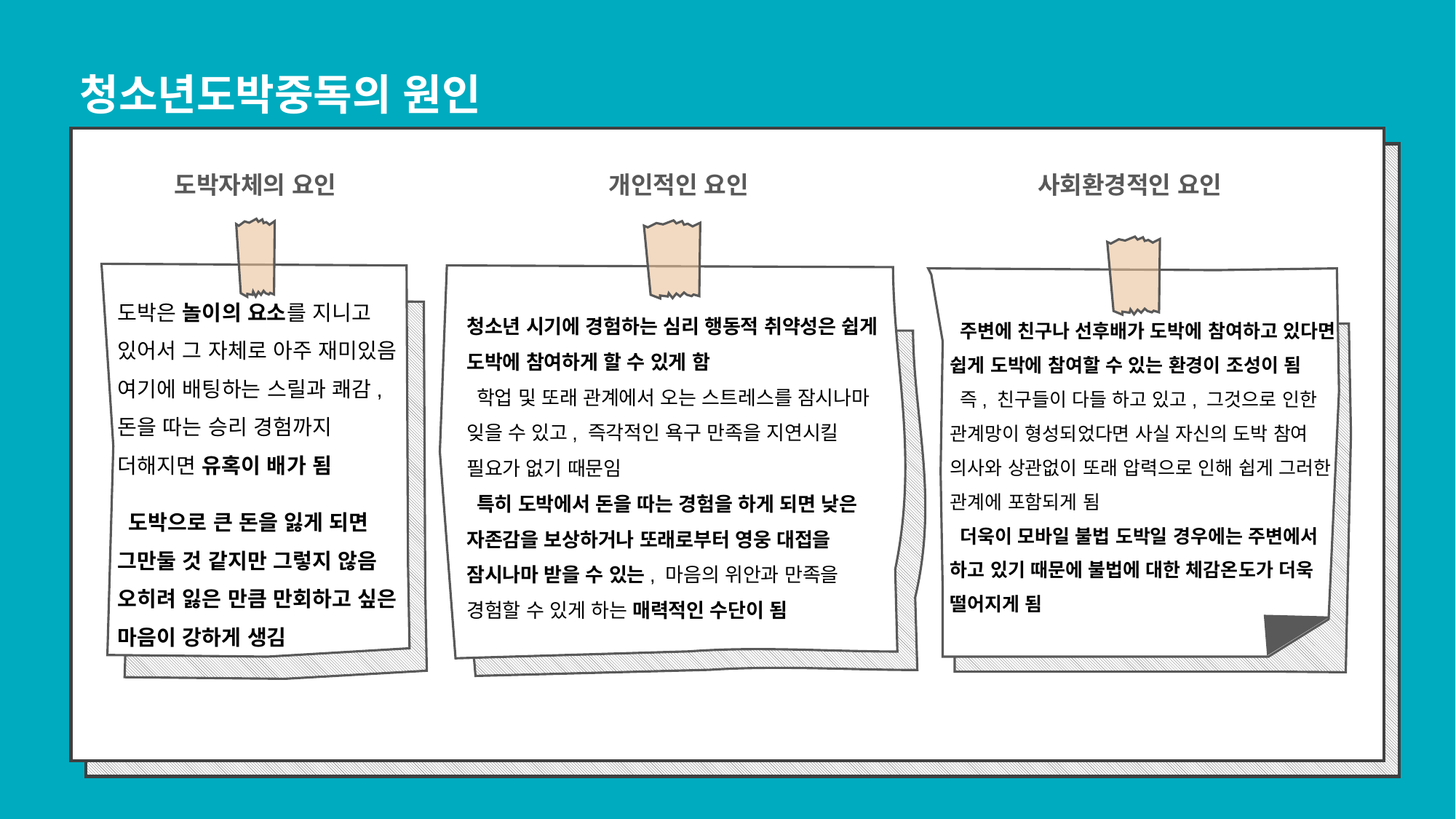

청소년도박중독의 원인

개인적인 요인
사회환경적인 요인
도박자체의 요인

도박은 놀이의 요소를 지니고 있어서 그 자체로 아주 재미있음 여기에 배팅하는 스릴과 쾌감, 돈을 따는 승리 경험까지 더해지면 유혹이 배가 됨

 도박으로 큰 돈을 잃게 되면 그만둘 것 같지만 그렇지 않음 오히려 잃은 만큼 만회하고 싶은 마음이 강하게 생김
청소년 시기에 경험하는 심리 행동적 취약성은 쉽게 도박에 참여하게 할 수 있게 함
 학업 및 또래 관계에서 오는 스트레스를 잠시나마 잊을 수 있고, 즉각적인 욕구 만족을 지연시킬 필요가 없기 때문임
 특히 도박에서 돈을 따는 경험을 하게 되면 낮은 자존감을 보상하거나 또래로부터 영웅 대접을 잠시나마 받을 수 있는, 마음의 위안과 만족을 경험할 수 있게 하는 매력적인 수단이 됨

 주변에 친구나 선후배가 도박에 참여하고 있다면 쉽게 도박에 참여할 수 있는 환경이 조성이 됨
 즉, 친구들이 다들 하고 있고, 그것으로 인한 관계망이 형성되었다면 사실 자신의 도박 참여 의사와 상관없이 또래 압력으로 인해 쉽게 그러한 관계에 포함되게 됨
 더욱이 모바일 불법 도박일 경우에는 주변에서 하고 있기 때문에 불법에 대한 체감온도가 더욱 떨어지게 됨